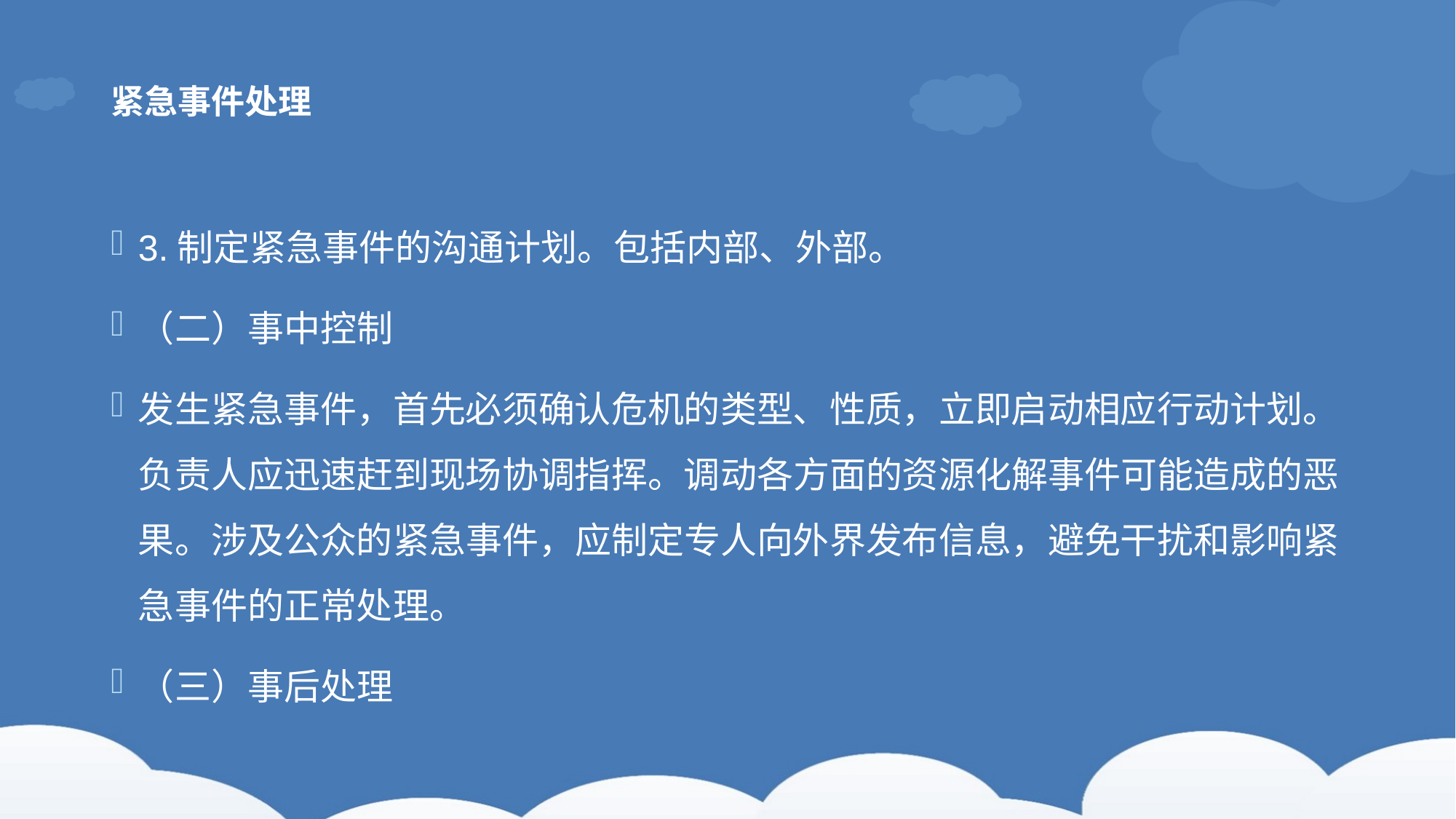

# 紧急事件处理
3.制定紧急事件的沟通计划。包括内部、外部。
（二）事中控制
发生紧急事件，首先必须确认危机的类型、性质，立即启动相应行动计划。负责人应迅速赶到现场协调指挥。调动各方面的资源化解事件可能造成的恶果。涉及公众的紧急事件，应制定专人向外界发布信息，避免干扰和影响紧急事件的正常处理。
（三）事后处理